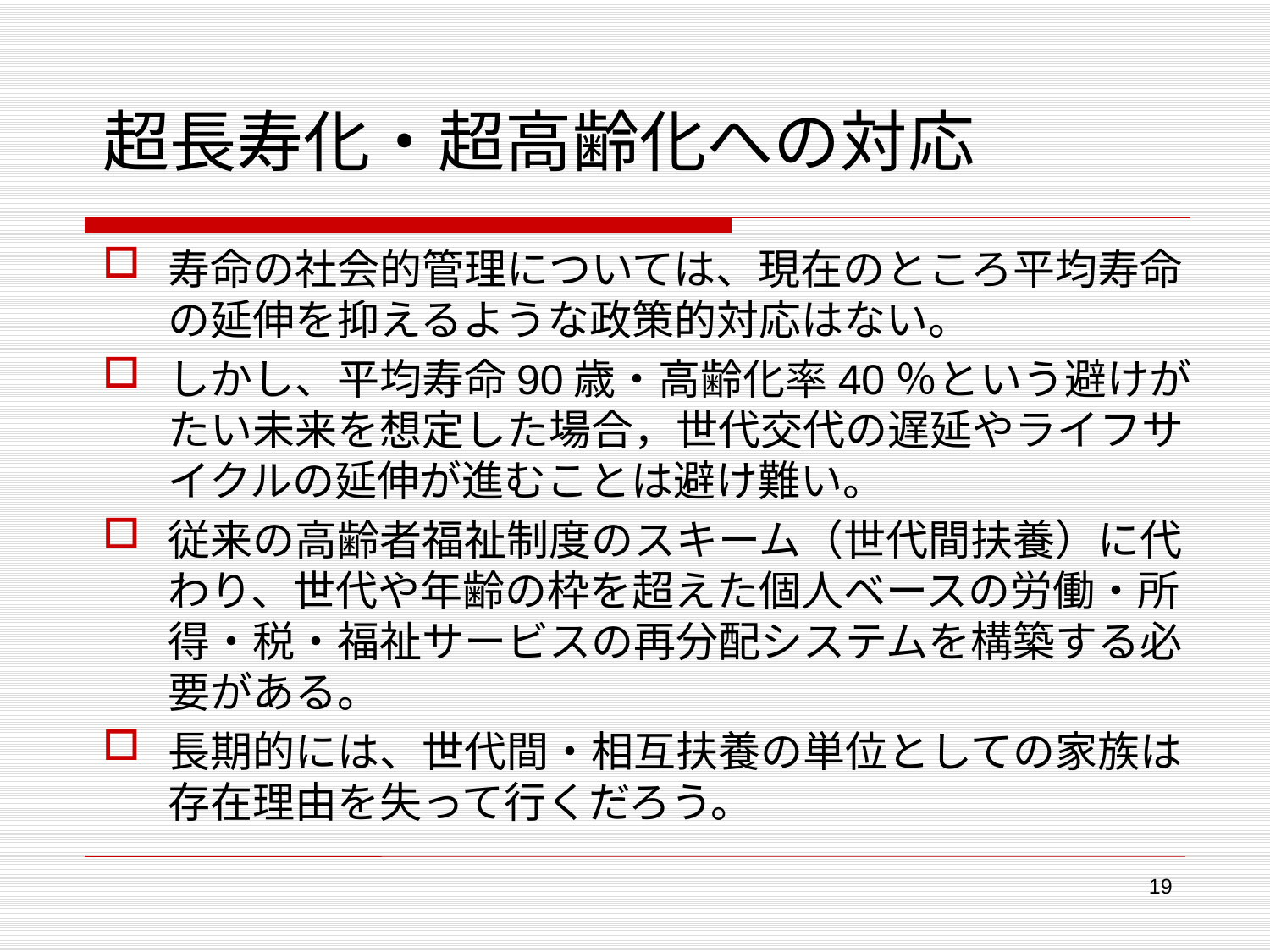

# 超長寿化・超高齢化への対応
寿命の社会的管理については、現在のところ平均寿命の延伸を抑えるような政策的対応はない。
しかし、平均寿命90歳・高齢化率40％という避けがたい未来を想定した場合，世代交代の遅延やライフサイクルの延伸が進むことは避け難い。
従来の高齢者福祉制度のスキーム（世代間扶養）に代わり、世代や年齢の枠を超えた個人ベースの労働・所得・税・福祉サービスの再分配システムを構築する必要がある。
長期的には、世代間・相互扶養の単位としての家族は存在理由を失って行くだろう。
19